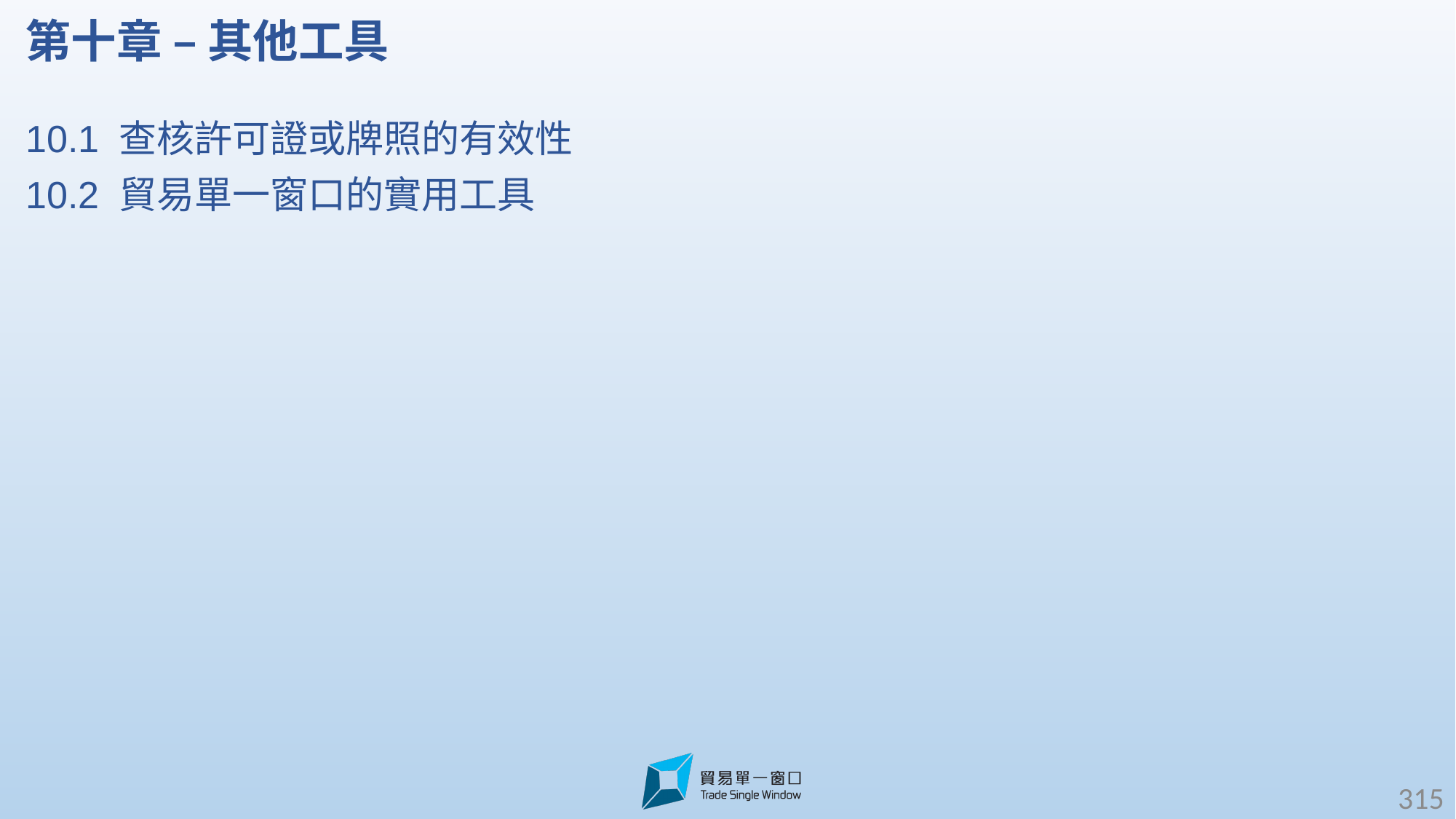

第十章 – 其他工具

10.1 查核許可證或牌照的有效性
10.2 貿易單一窗口的實用工具

315